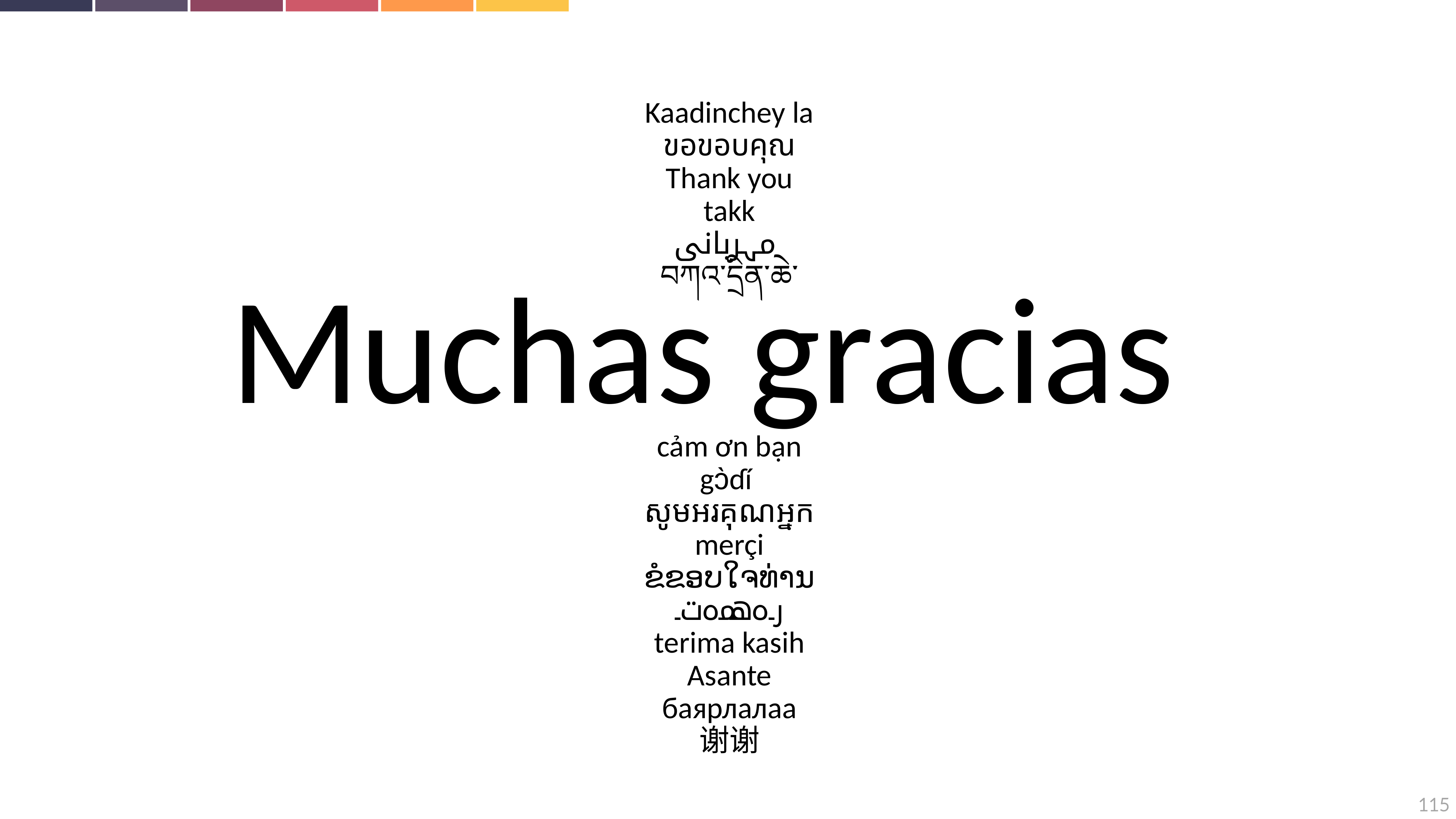

Kaadinchey la
ขอขอบคุณ
Thank you
takk
مہربانی
བཀའ་དྲིན་ཆེ་
Muchas gracias
cảm ơn bạn
gɔ̀ɗí
សូមអរគុណអ្នក
merçi
ຂໍຂອບໃຈທ່ານ
رەھمەت
terima kasih
Asante
баярлалаа
谢谢